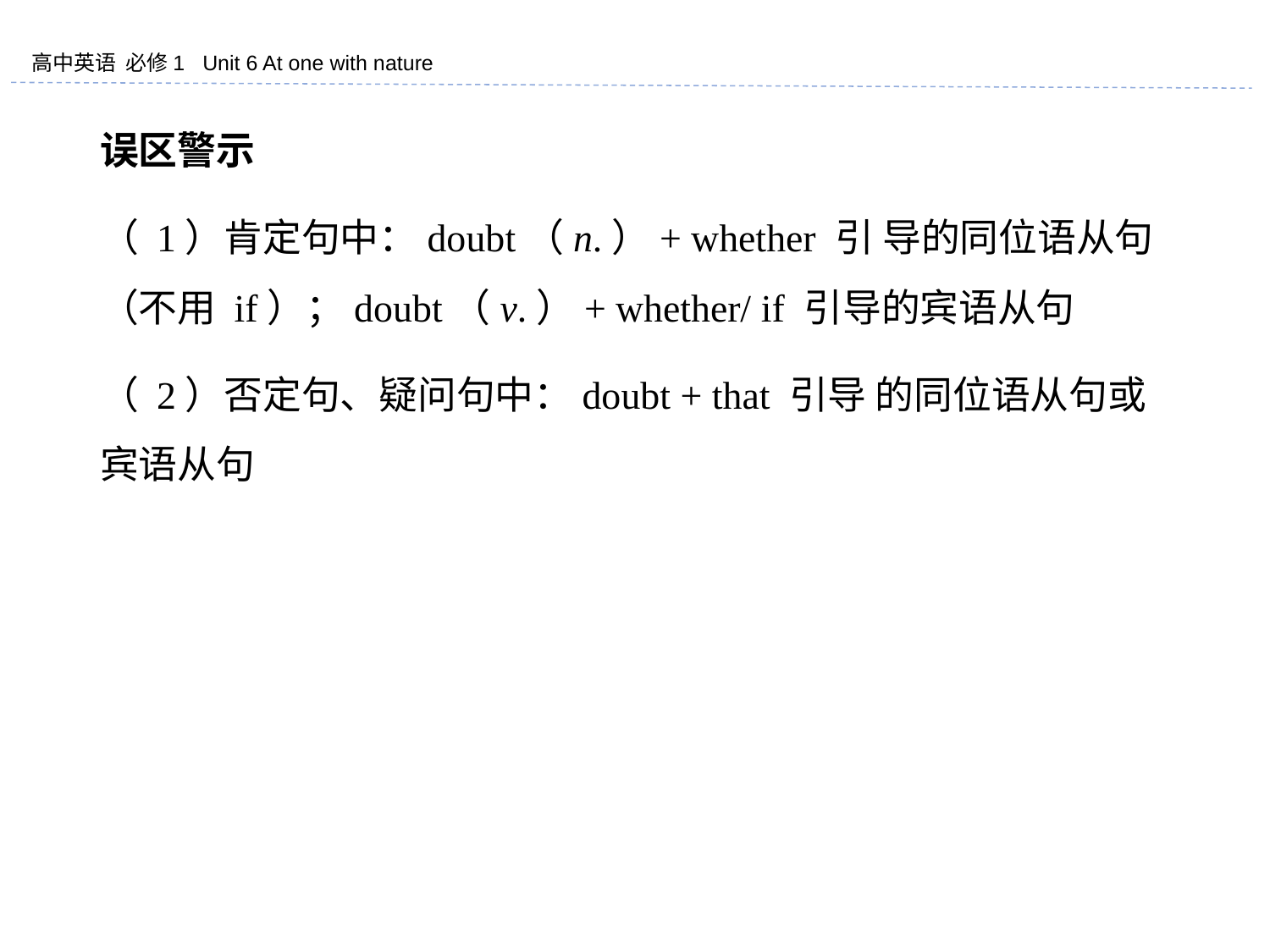

误区警示
（ 1）肯定句中：doubt（n.）+ whether 引 导的同位语从句（不用 if）；doubt（v.）+ whether/ if 引导的宾语从句
（ 2）否定句、疑问句中：doubt + that 引导 的同位语从句或宾语从句